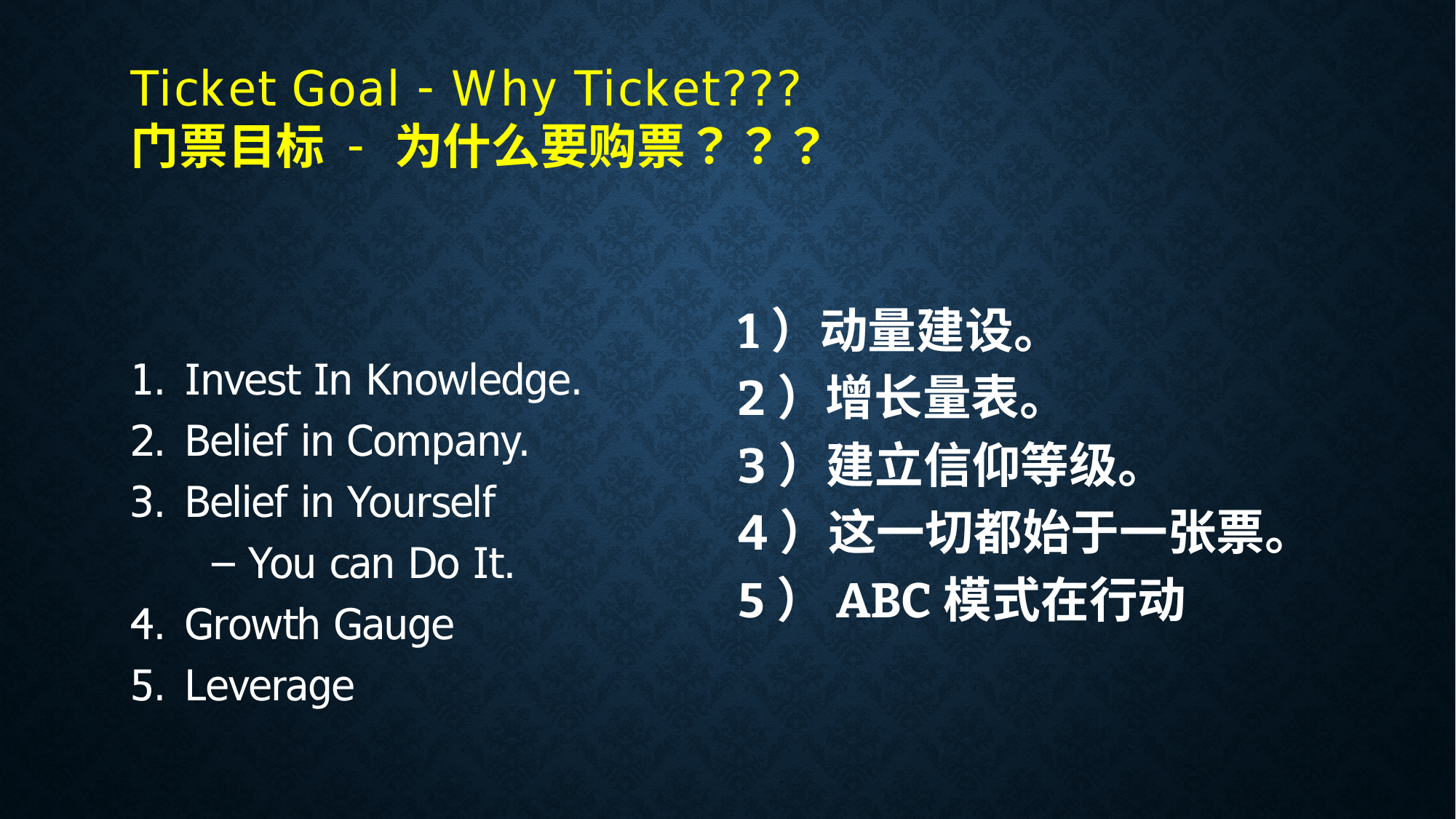

Ticket Goal - Why Ticket???
门票目标 - 为什么要购票？？？

Invest In Knowledge.
Belief in Company.
Belief in Yourself              – You can Do It.
Growth Gauge
Leverage
1）动量建设。
2）增长量表。
3）建立信仰等级。
4）这一切都始于一张票。
5）ABC模式在行动